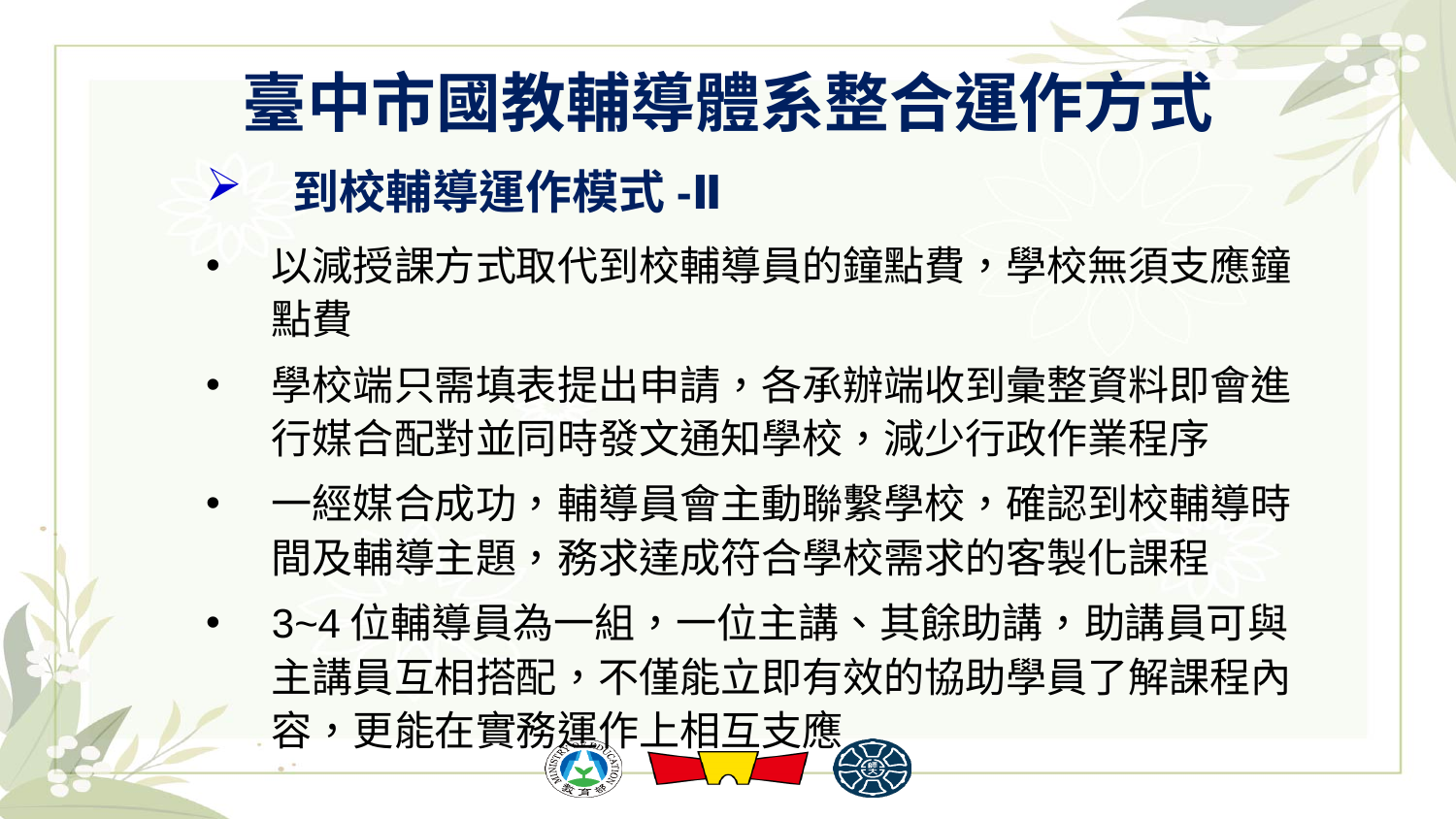

# 臺中市國教輔導體系整合運作方式
 到校輔導運作模式-Ⅱ
以減授課方式取代到校輔導員的鐘點費，學校無須支應鐘點費
學校端只需填表提出申請，各承辦端收到彙整資料即會進行媒合配對並同時發文通知學校，減少行政作業程序
一經媒合成功，輔導員會主動聯繫學校，確認到校輔導時間及輔導主題，務求達成符合學校需求的客製化課程
3~4位輔導員為一組，一位主講、其餘助講，助講員可與主講員互相搭配，不僅能立即有效的協助學員了解課程內容，更能在實務運作上相互支應